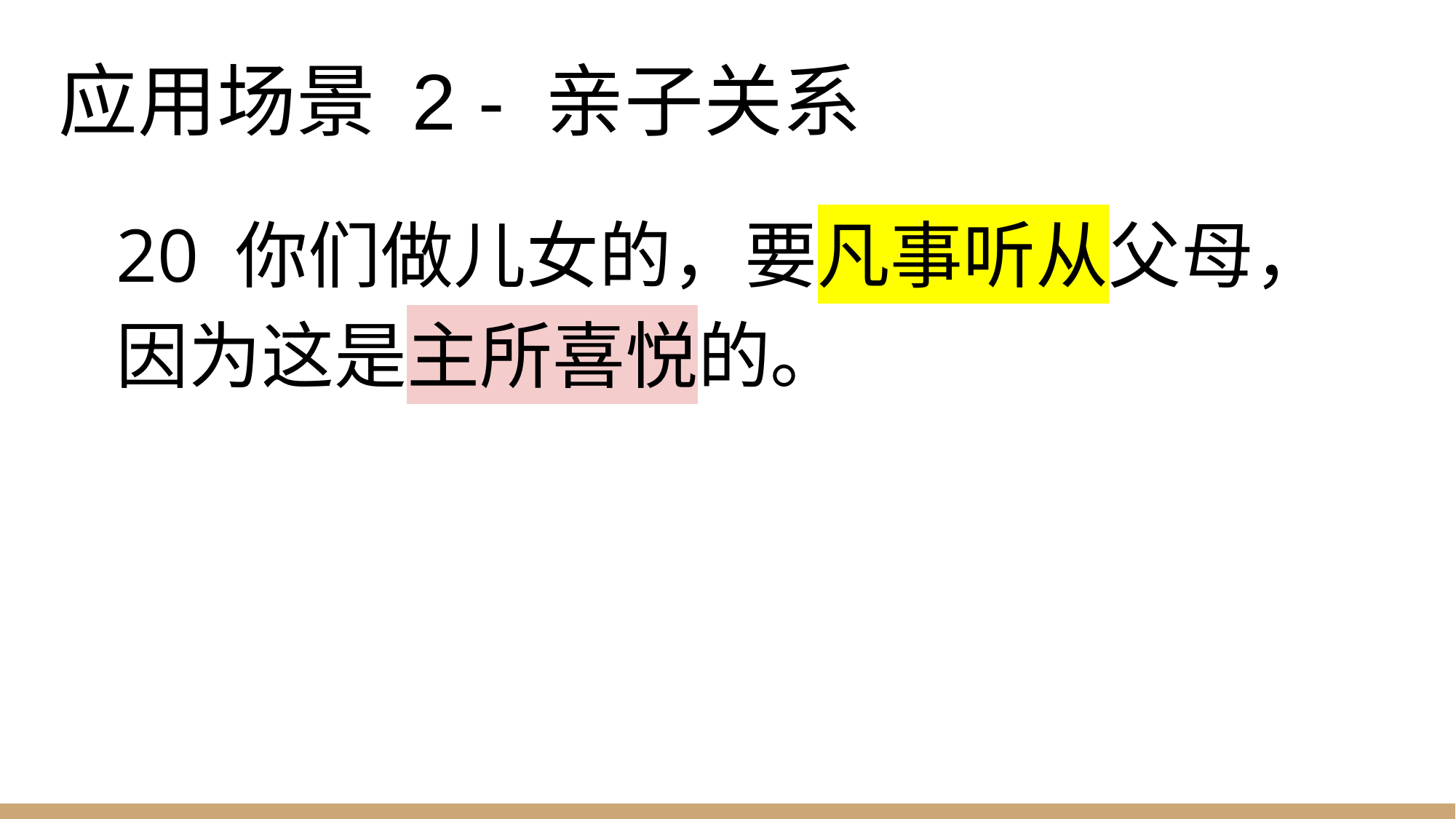

# 应用场景 2 - 亲子关系
20 你们做儿女的，要凡事听从父母，因为这是主所喜悦的。